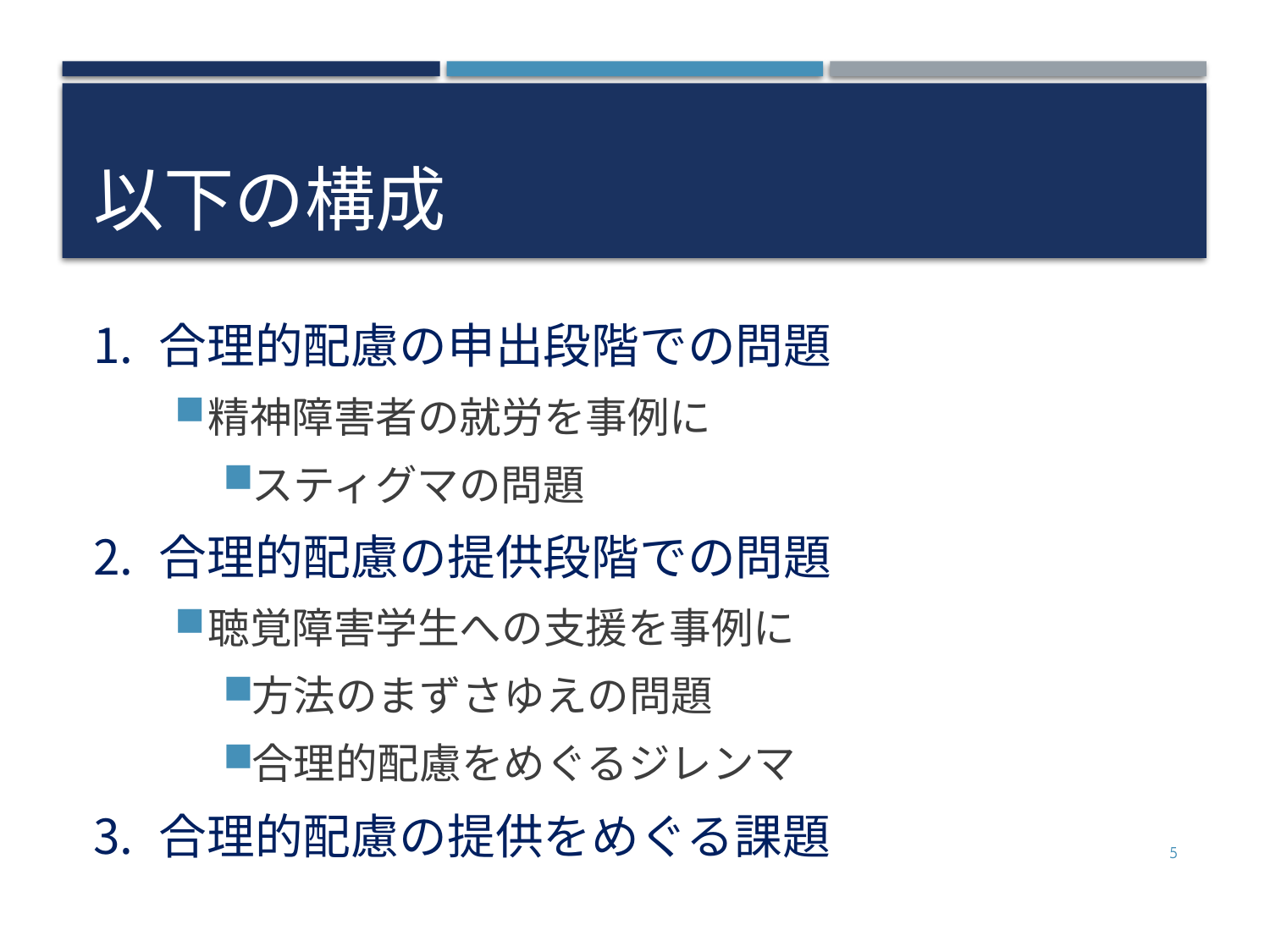

# 以下の構成
合理的配慮の申出段階での問題
精神障害者の就労を事例に
スティグマの問題
合理的配慮の提供段階での問題
聴覚障害学生への支援を事例に
方法のまずさゆえの問題
合理的配慮をめぐるジレンマ
合理的配慮の提供をめぐる課題
5